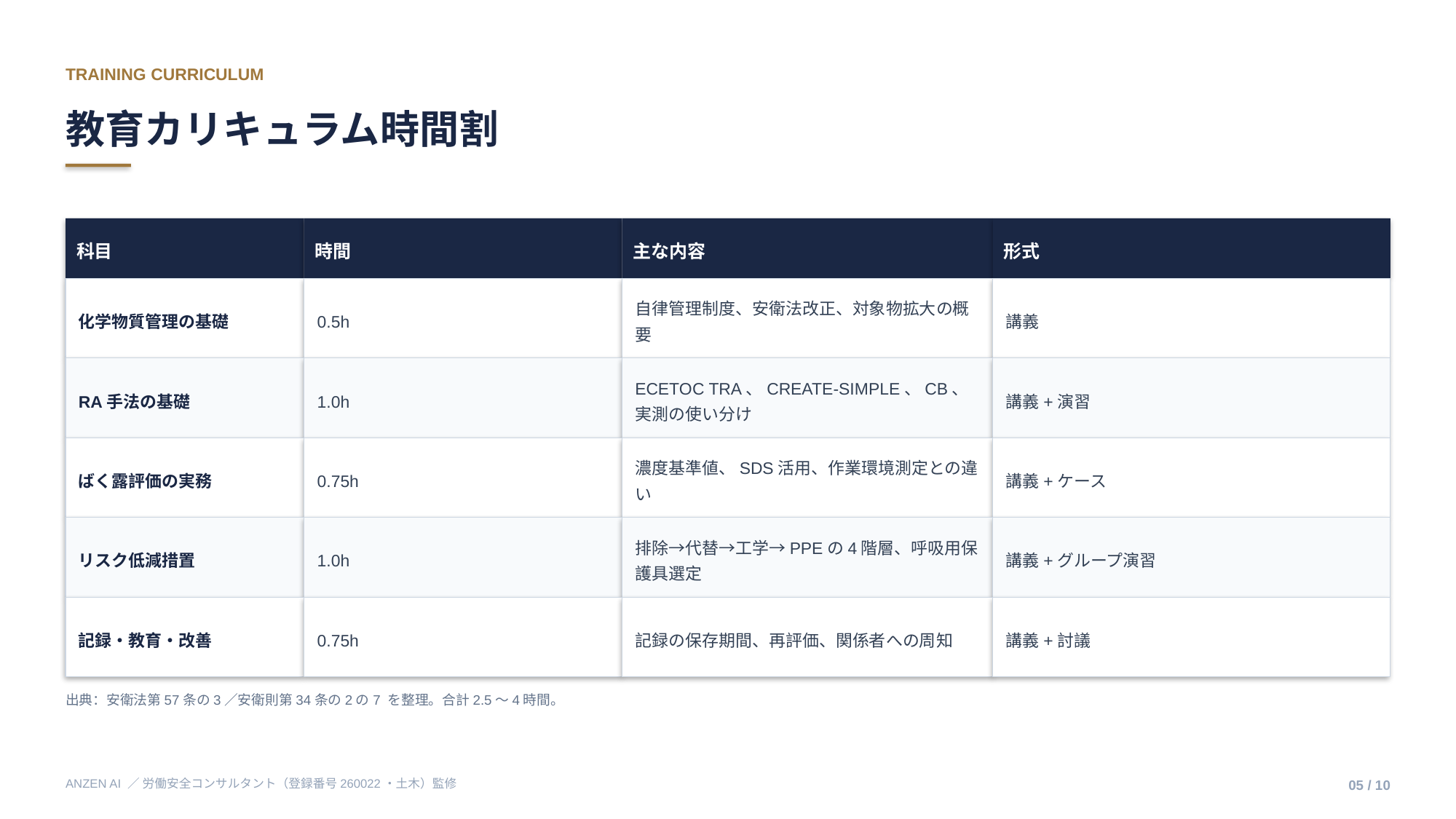

TRAINING CURRICULUM
教育カリキュラム時間割

科目

時間

主な内容

形式

化学物質管理の基礎

0.5h

自律管理制度、安衛法改正、対象物拡大の概要

講義

RA手法の基礎

1.0h

ECETOC TRA、CREATE-SIMPLE、CB、実測の使い分け

講義+演習

ばく露評価の実務

0.75h

濃度基準値、SDS活用、作業環境測定との違い

講義+ケース

リスク低減措置

1.0h

排除→代替→工学→PPEの4階層、呼吸用保護具選定

講義+グループ演習

記録・教育・改善

0.75h

記録の保存期間、再評価、関係者への周知

講義+討議
出典：安衛法第57条の3／安衛則第34条の2の7 を整理。合計2.5〜4時間。
ANZEN AI ／ 労働安全コンサルタント（登録番号260022・土木）監修
05 / 10